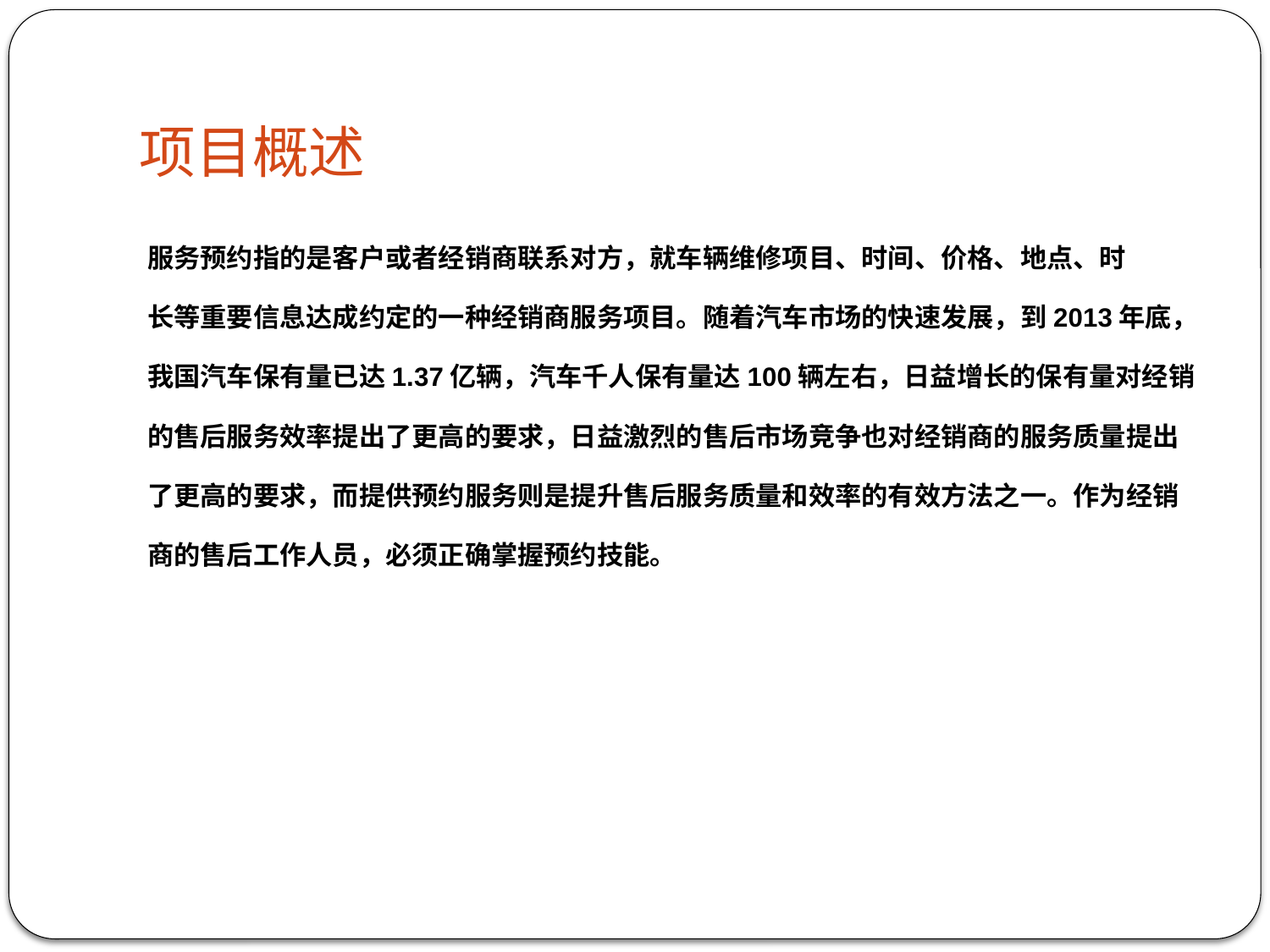

# 项目概述
服务预约指的是客户或者经销商联系对方，就车辆维修项目、时间、价格、地点、时
长等重要信息达成约定的一种经销商服务项目。随着汽车市场的快速发展，到2013年底，
我国汽车保有量已达1.37亿辆，汽车千人保有量达100辆左右，日益增长的保有量对经销
的售后服务效率提出了更高的要求，日益激烈的售后市场竞争也对经销商的服务质量提出
了更高的要求，而提供预约服务则是提升售后服务质量和效率的有效方法之一。作为经销
商的售后工作人员，必须正确掌握预约技能。